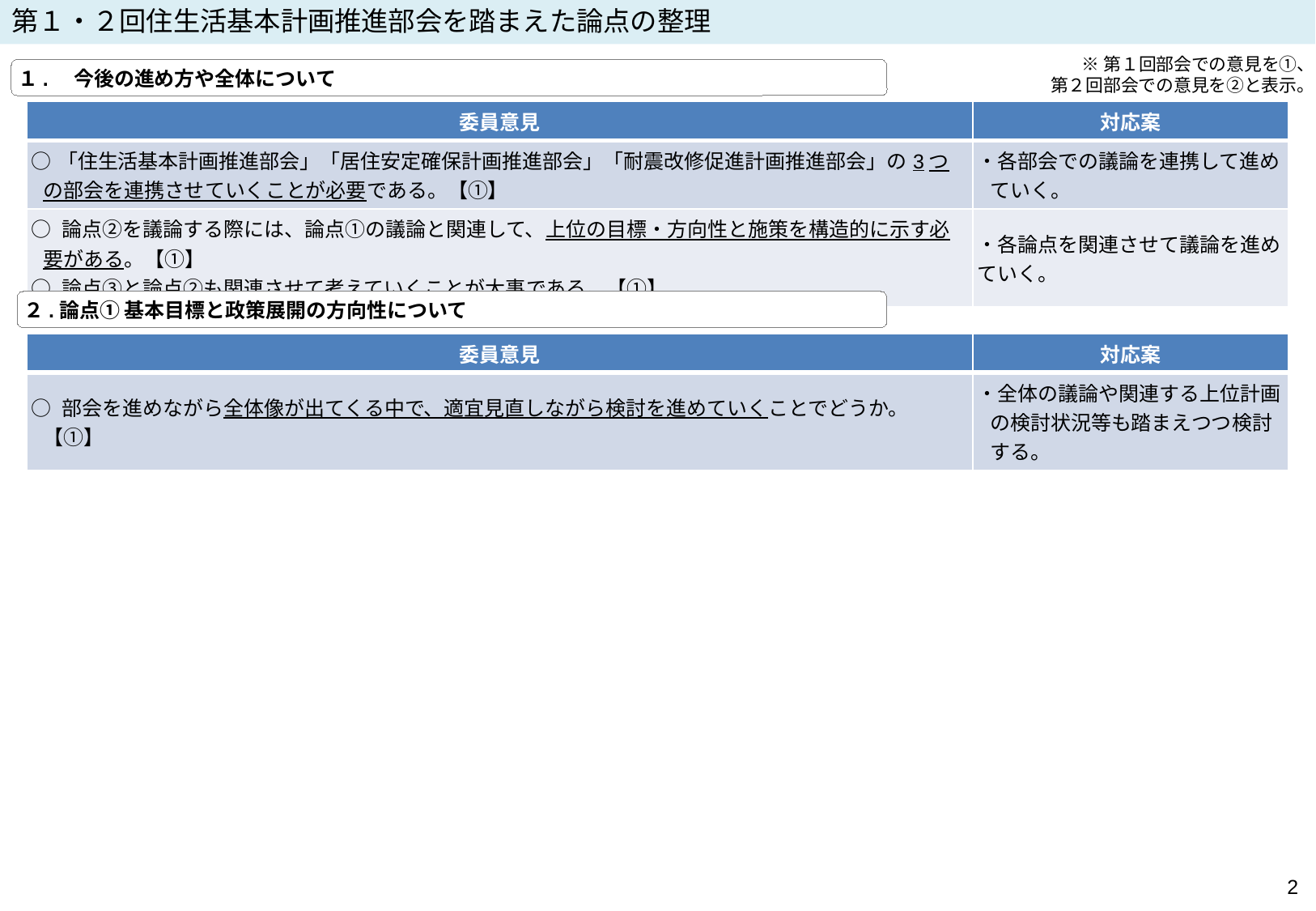

第１・２回住生活基本計画推進部会を踏まえた論点の整理
※第１回部会での意見を①、
第２回部会での意見を②と表示。
１.　今後の進め方や全体について
| 委員意見 | 対応案 |
| --- | --- |
| ○「住生活基本計画推進部会」「居住安定確保計画推進部会」「耐震改修促進計画推進部会」の3つの部会を連携させていくことが必要である。【①】 | ・各部会での議論を連携して進めていく。 |
| ○ 論点②を議論する際には、論点①の議論と関連して、上位の目標・方向性と施策を構造的に示す必要がある。【①】 ○ 論点③と論点②も関連させて考えていくことが大事である。【①】 | ・各論点を関連させて議論を進めていく。 |
２.論点① 基本目標と政策展開の方向性について
| 委員意見 | 対応案 |
| --- | --- |
| ○ 部会を進めながら全体像が出てくる中で、適宜見直しながら検討を進めていくことでどうか。【①】 | ・全体の議論や関連する上位計画の検討状況等も踏まえつつ検討する。 |
2